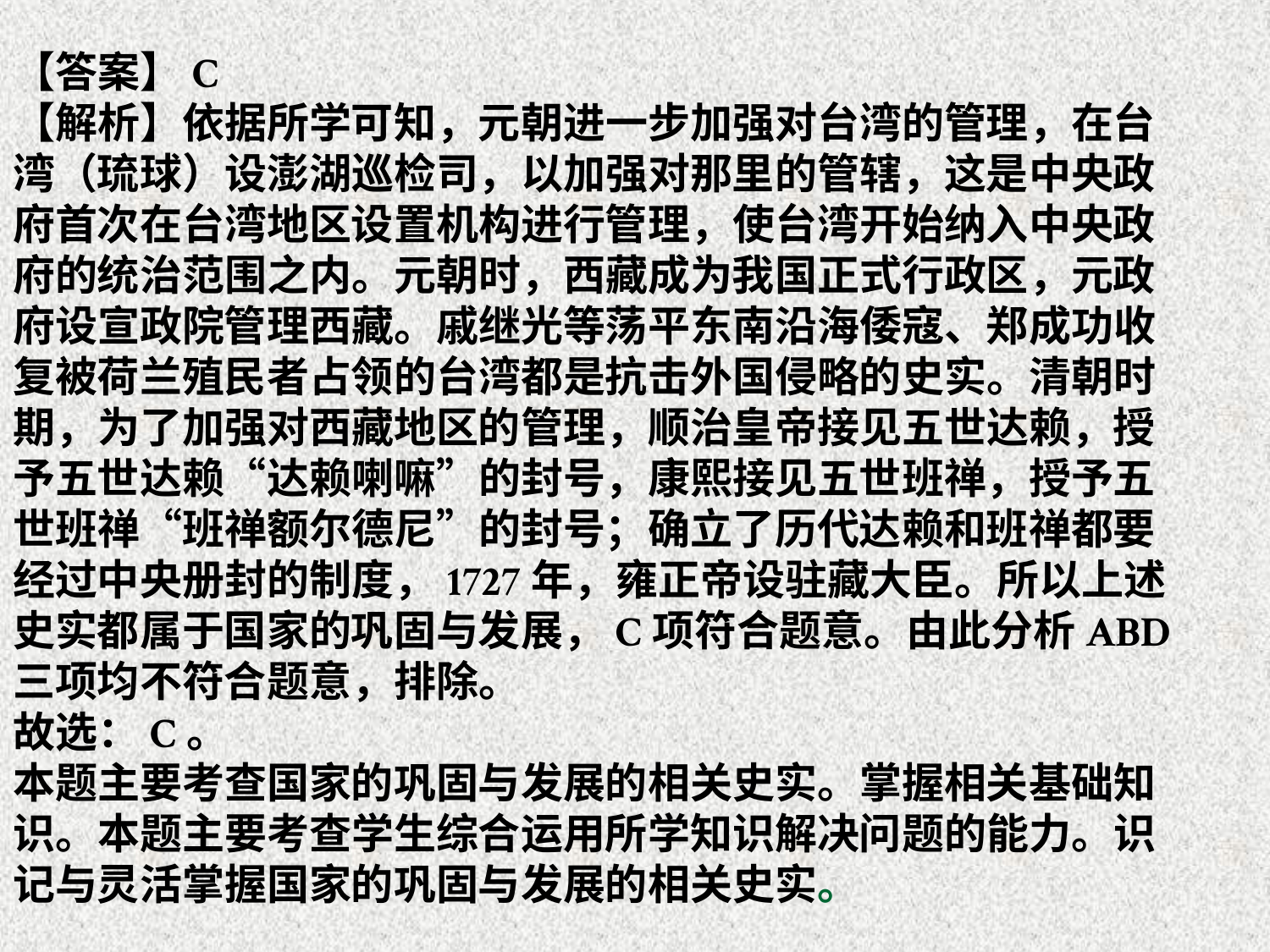

# 【答案】C 【解析】依据所学可知，元朝进一步加强对台湾的管理，在台湾（琉球）设澎湖巡检司，以加强对那里的管辖，这是中央政府首次在台湾地区设置机构进行管理，使台湾开始纳入中央政府的统治范围之内。元朝时，西藏成为我国正式行政区，元政府设宣政院管理西藏。戚继光等荡平东南沿海倭寇、郑成功收复被荷兰殖民者占领的台湾都是抗击外国侵略的史实。清朝时期，为了加强对西藏地区的管理，顺治皇帝接见五世达赖，授予五世达赖“达赖喇嘛”的封号，康熙接见五世班禅，授予五世班禅“班禅额尔德尼”的封号；确立了历代达赖和班禅都要经过中央册封的制度，1727年，雍正帝设驻藏大臣。所以上述史实都属于国家的巩固与发展，C项符合题意。由此分析ABD三项均不符合题意，排除。 故选：C。 本题主要考查国家的巩固与发展的相关史实。掌握相关基础知识。本题主要考查学生综合运用所学知识解决问题的能力。识记与灵活掌握国家的巩固与发展的相关史实。